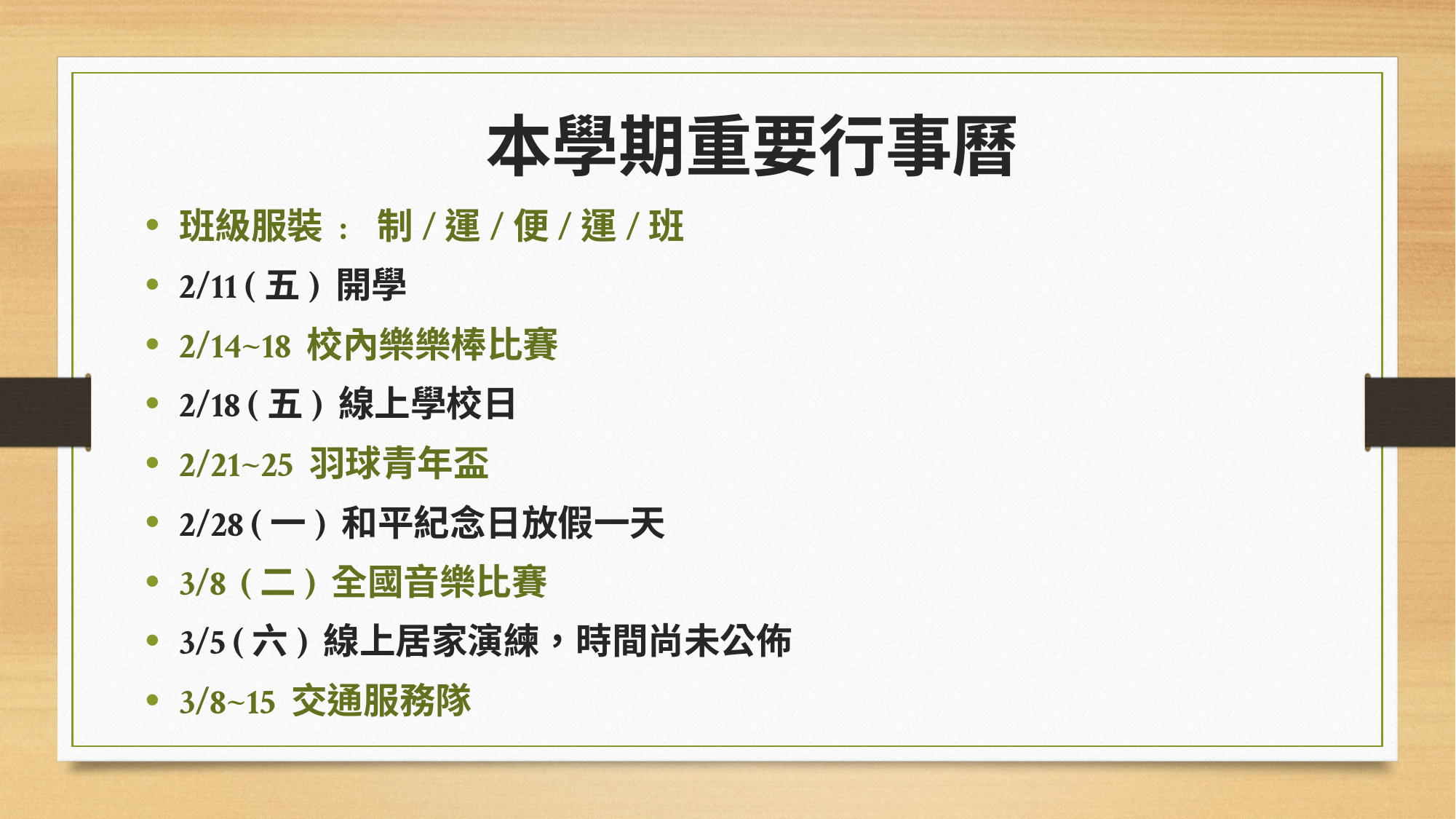

本學期重要行事曆
班級服裝 :   制/運/便/運/班
2/11 (五) 開學
2/14~18 校內樂樂棒比賽
2/18 (五) 線上學校日
2/21~25 羽球青年盃
2/28 (一) 和平紀念日放假一天
3/8  (二) 全國音樂比賽
3/5 (六) 線上居家演練，時間尚未公佈
3/8~15 交通服務隊